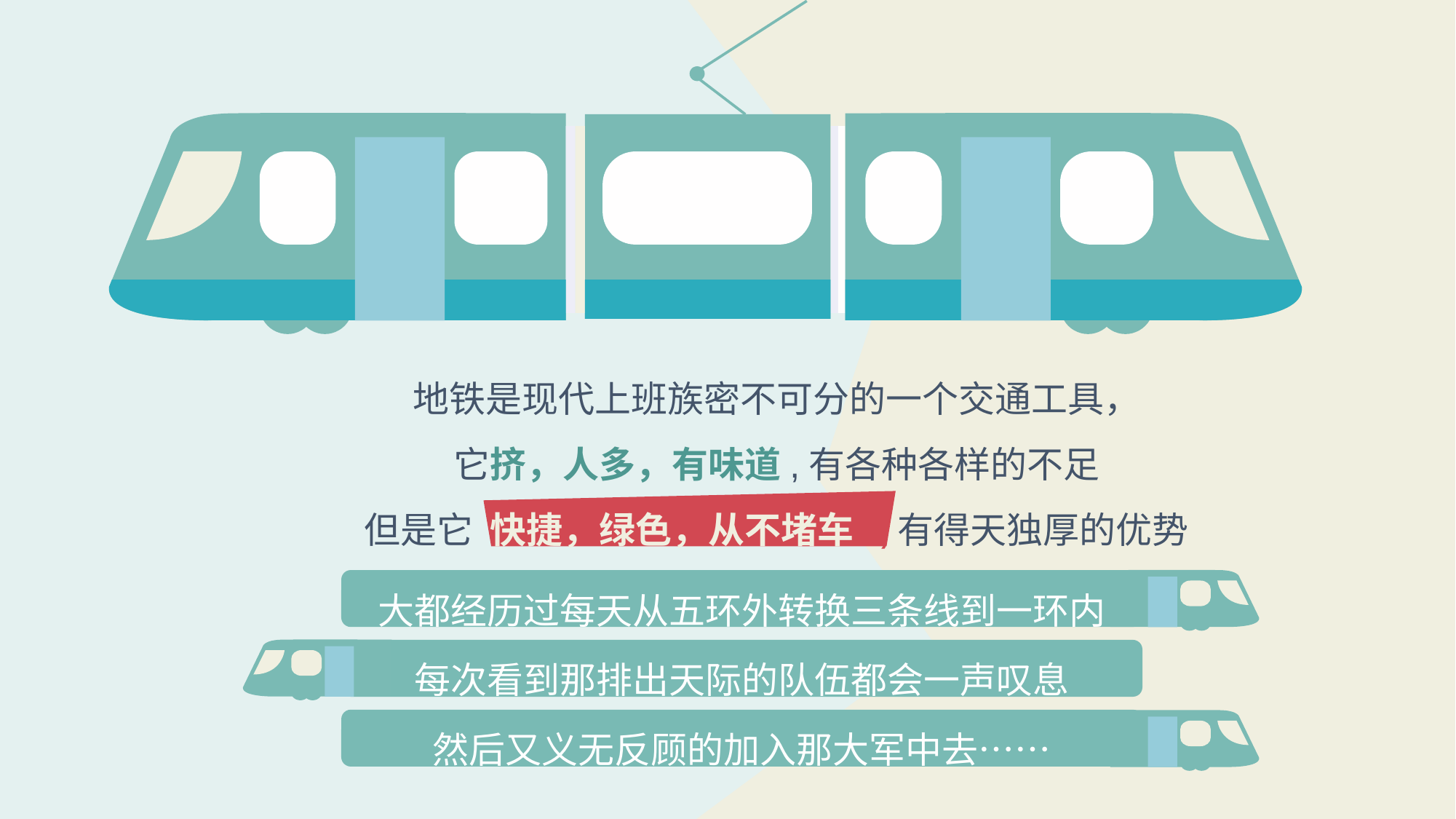

地铁是现代上班族密不可分的一个交通工具，
它挤，人多，有味道,有各种各样的不足
但是它  快捷，绿色，从不堵车  ,有得天独厚的优势

大都经历过每天从五环外转换三条线到一环内

每次看到那排出天际的队伍都会一声叹息
然后又义无反顾的加入那大军中去……